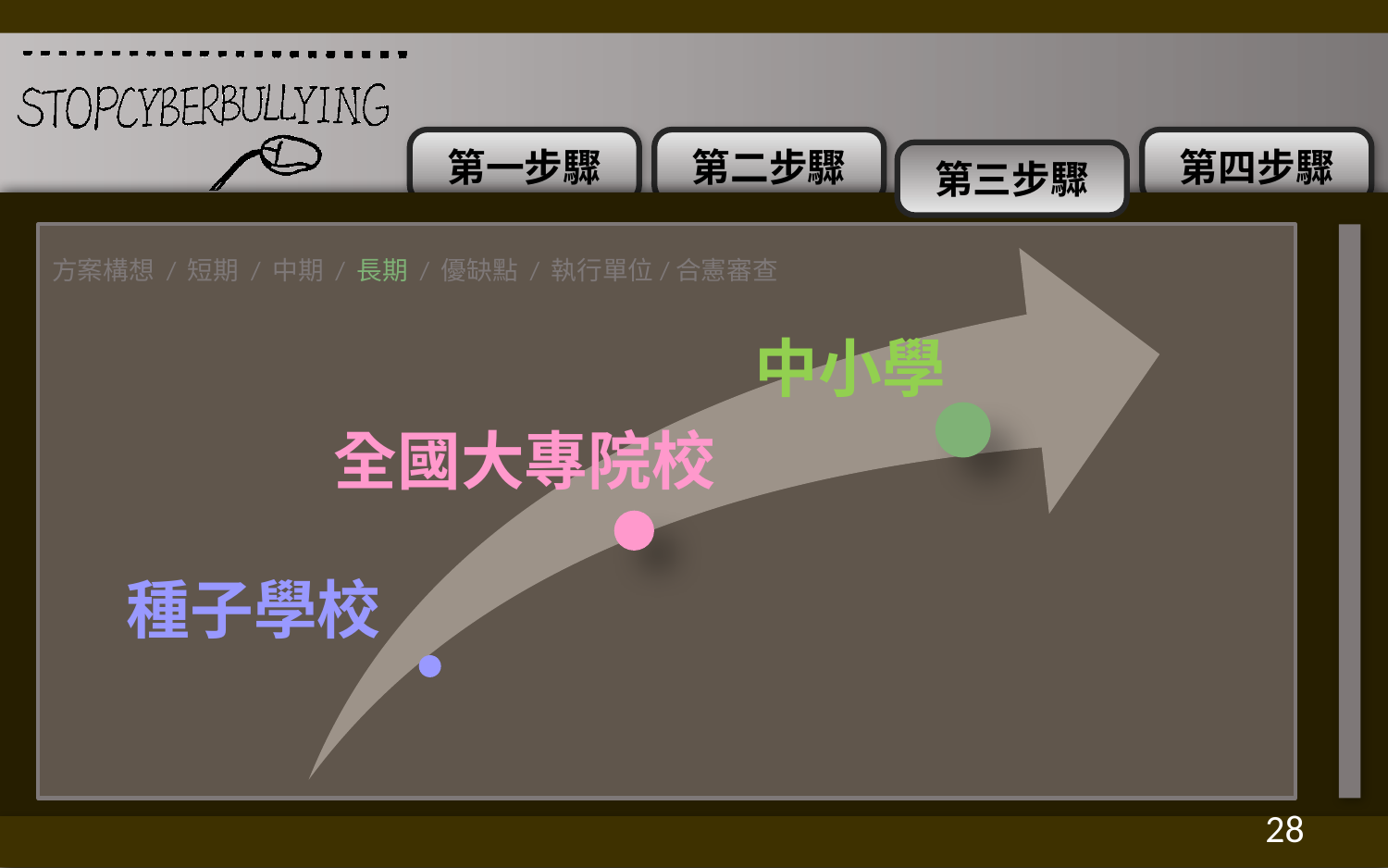

方案構想 / 短期 / 中期 / 長期 / 優缺點 / 執行單位/合憲審查

中小學

全國大專院校

種子學校

28